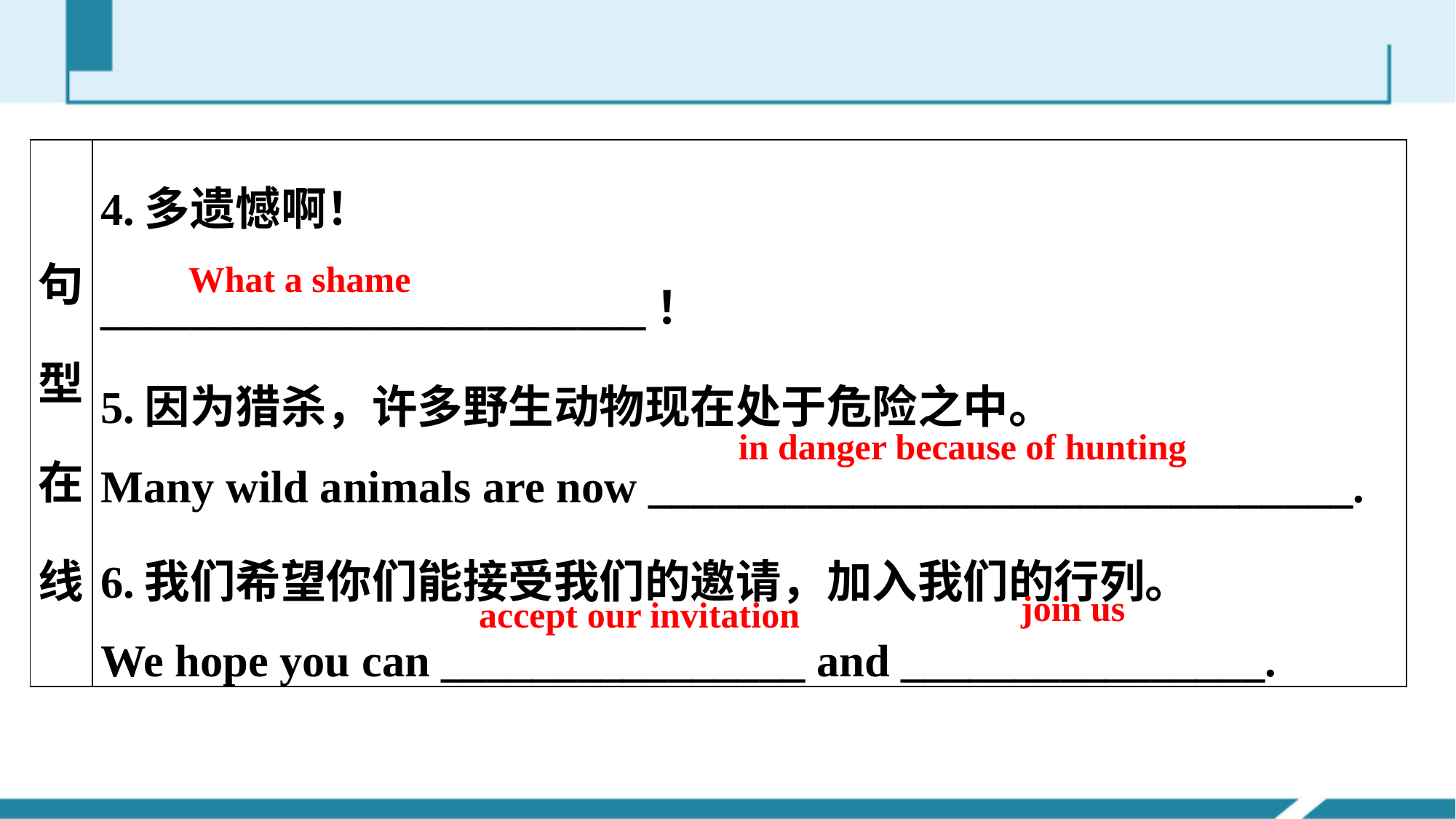

| 句型在线 | 4.多遗憾啊！ \_\_\_\_\_\_\_\_\_\_\_\_\_\_\_\_\_\_\_\_\_\_\_\_！ 5.因为猎杀，许多野生动物现在处于危险之中。 Many wild animals are now \_\_\_\_\_\_\_\_\_\_\_\_\_\_\_\_\_\_\_\_\_\_\_\_\_\_\_\_\_\_\_. 6.我们希望你们能接受我们的邀请，加入我们的行列。 We hope you can \_\_\_\_\_\_\_\_\_\_\_\_\_\_\_\_ and \_\_\_\_\_\_\_\_\_\_\_\_\_\_\_\_. |
| --- | --- |
What a shame
in danger because of hunting
join us
accept our invitation